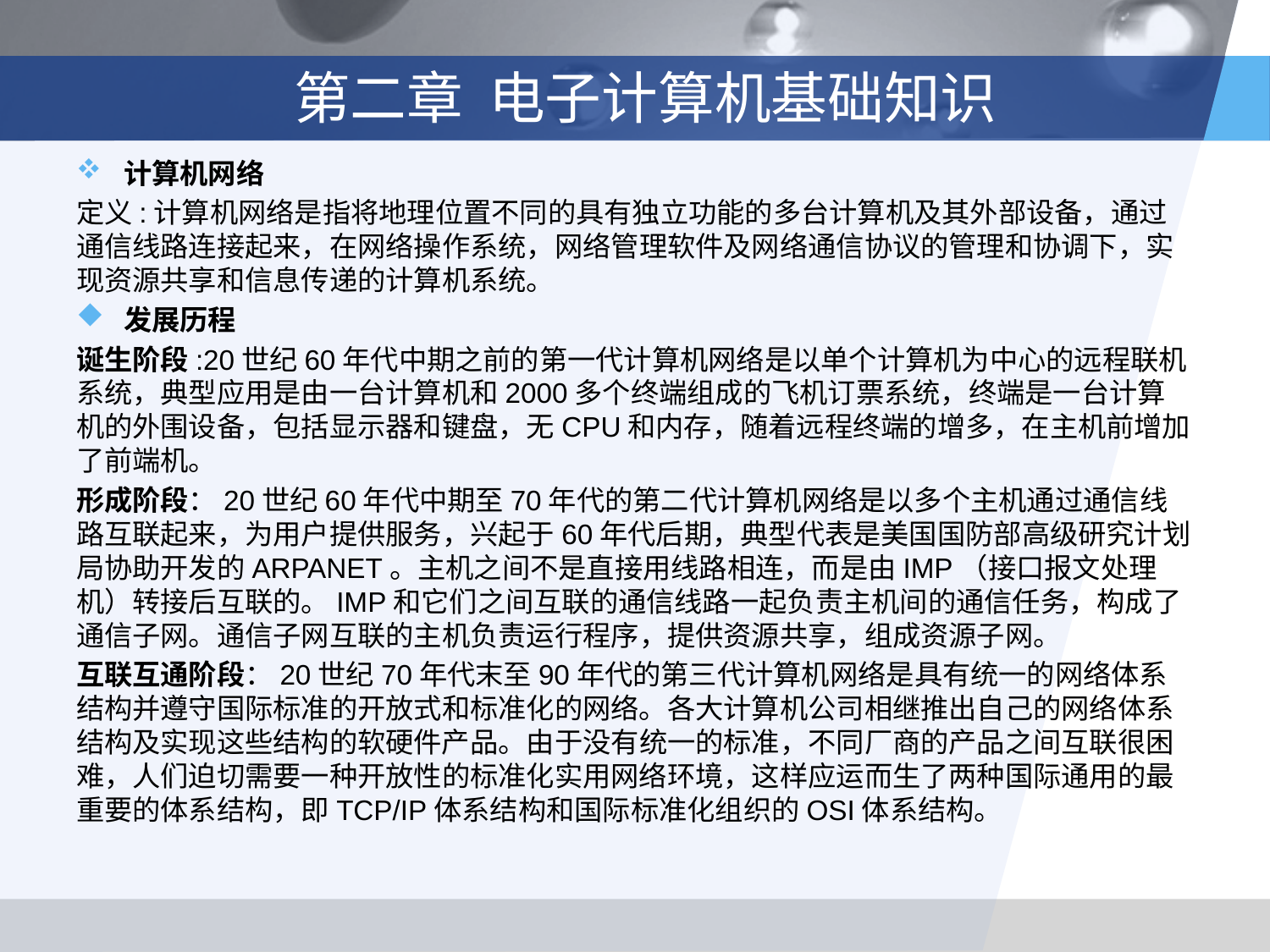

# 第二章  电子计算机基础知识
计算机网络
定义:计算机网络是指将地理位置不同的具有独立功能的多台计算机及其外部设备，通过通信线路连接起来，在网络操作系统，网络管理软件及网络通信协议的管理和协调下，实现资源共享和信息传递的计算机系统。
发展历程
诞生阶段:20世纪60年代中期之前的第一代计算机网络是以单个计算机为中心的远程联机系统，典型应用是由一台计算机和2000多个终端组成的飞机订票系统，终端是一台计算机的外围设备，包括显示器和键盘，无CPU和内存，随着远程终端的增多，在主机前增加了前端机。
形成阶段：20世纪60年代中期至70年代的第二代计算机网络是以多个主机通过通信线路互联起来，为用户提供服务，兴起于60年代后期，典型代表是美国国防部高级研究计划局协助开发的ARPANET。主机之间不是直接用线路相连，而是由IMP（接口报文处理机）转接后互联的。IMP和它们之间互联的通信线路一起负责主机间的通信任务，构成了通信子网。通信子网互联的主机负责运行程序，提供资源共享，组成资源子网。
互联互通阶段：20世纪70年代末至90年代的第三代计算机网络是具有统一的网络体系结构并遵守国际标准的开放式和标准化的网络。各大计算机公司相继推出自己的网络体系结构及实现这些结构的软硬件产品。由于没有统一的标准，不同厂商的产品之间互联很困难，人们迫切需要一种开放性的标准化实用网络环境，这样应运而生了两种国际通用的最重要的体系结构，即TCP/IP体系结构和国际标准化组织的OSI体系结构。